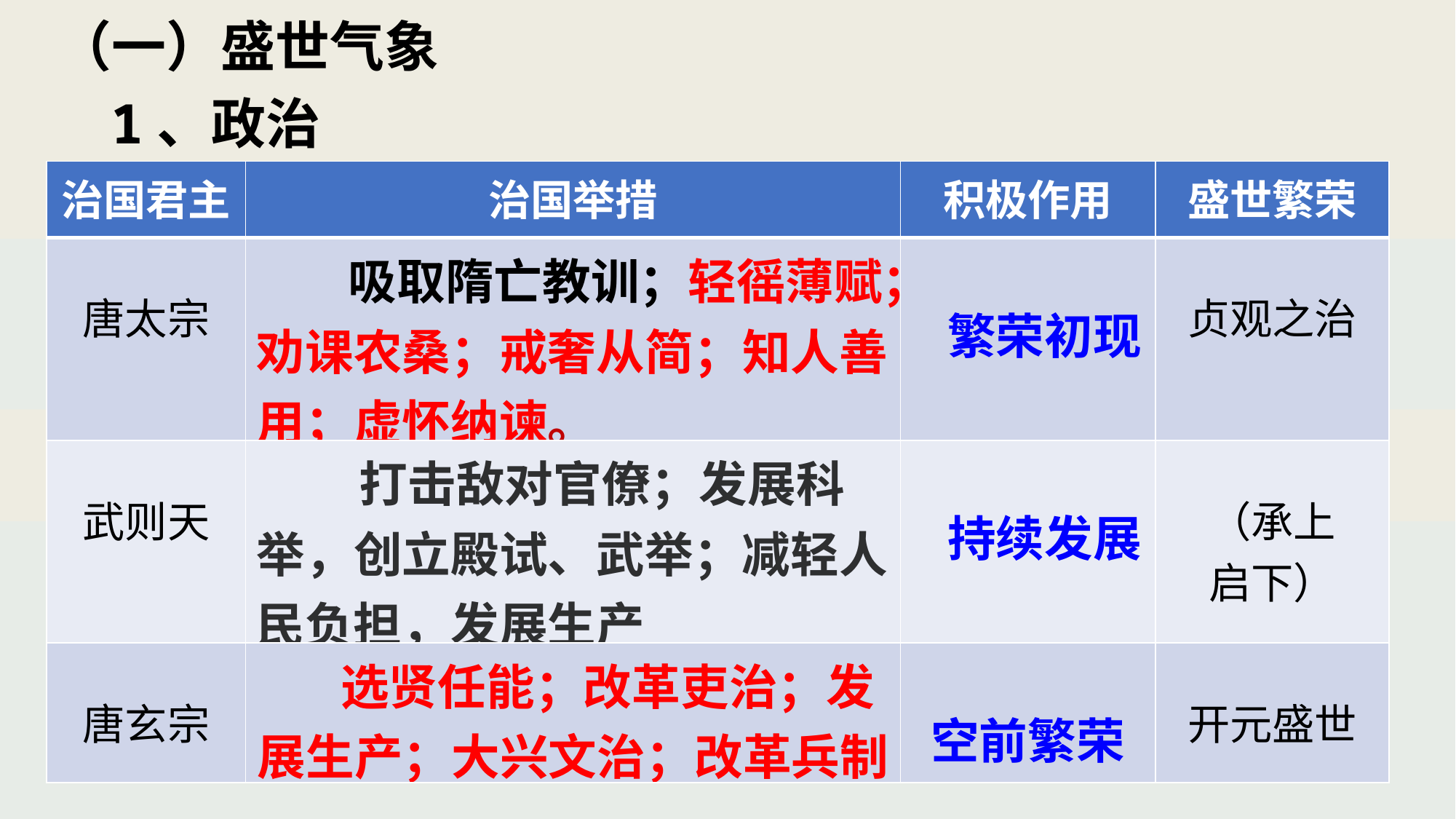

（一）盛世气象
1、政治
| 治国君主 | 治国举措 | 积极作用 | 盛世繁荣 |
| --- | --- | --- | --- |
| 唐太宗 | 吸取隋亡教训；轻徭薄赋；劝课农桑；戒奢从简；知人善用；虚怀纳谏。 | 繁荣初现 | 贞观之治 |
| 武则天 | 打击敌对官僚；发展科举，创立殿试、武举；减轻人民负担，发展生产 | 持续发展 | （承上 启下） |
| 唐玄宗 | 选贤任能；改革吏治；发展生产；大兴文治；改革兵制 | 空前繁荣 | 开元盛世 |